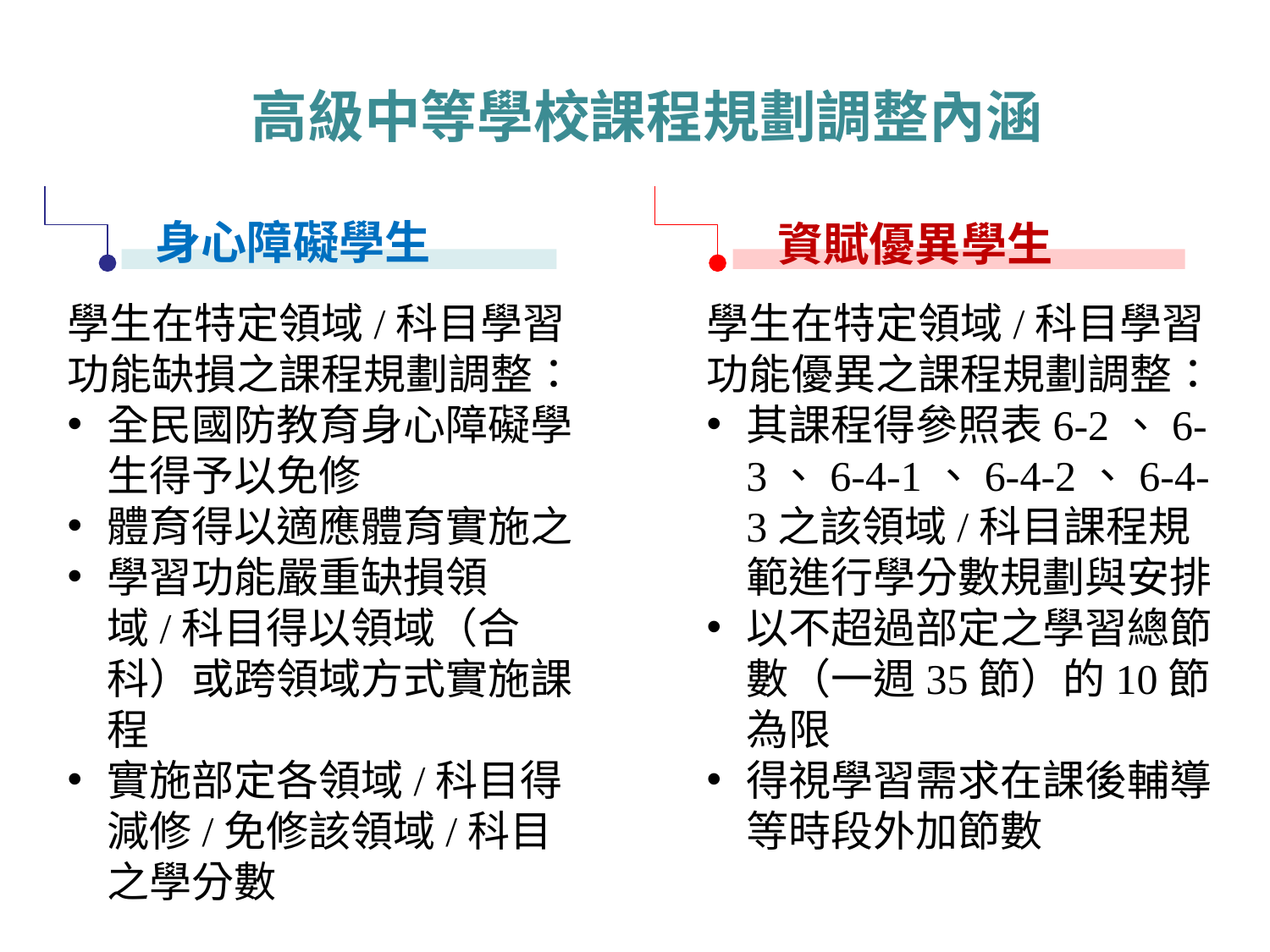

高級中等學校課程規劃調整內涵
  資賦優異學生
身心障礙學生

學生在特定領域/科目學習功能缺損之課程規劃調整：
全民國防教育身心障礙學生得予以免修
體育得以適應體育實施之
學習功能嚴重缺損領域/科目得以領域（合科）或跨領域方式實施課程
實施部定各領域/科目得減修/免修該領域/科目之學分數
學生在特定領域/科目學習功能優異之課程規劃調整：
其課程得參照表6-2、6-3、6-4-1、6-4-2、6-4-3之該領域/科目課程規範進行學分數規劃與安排
以不超過部定之學習總節數（一週35節）的10節為限
得視學習需求在課後輔導等時段外加節數